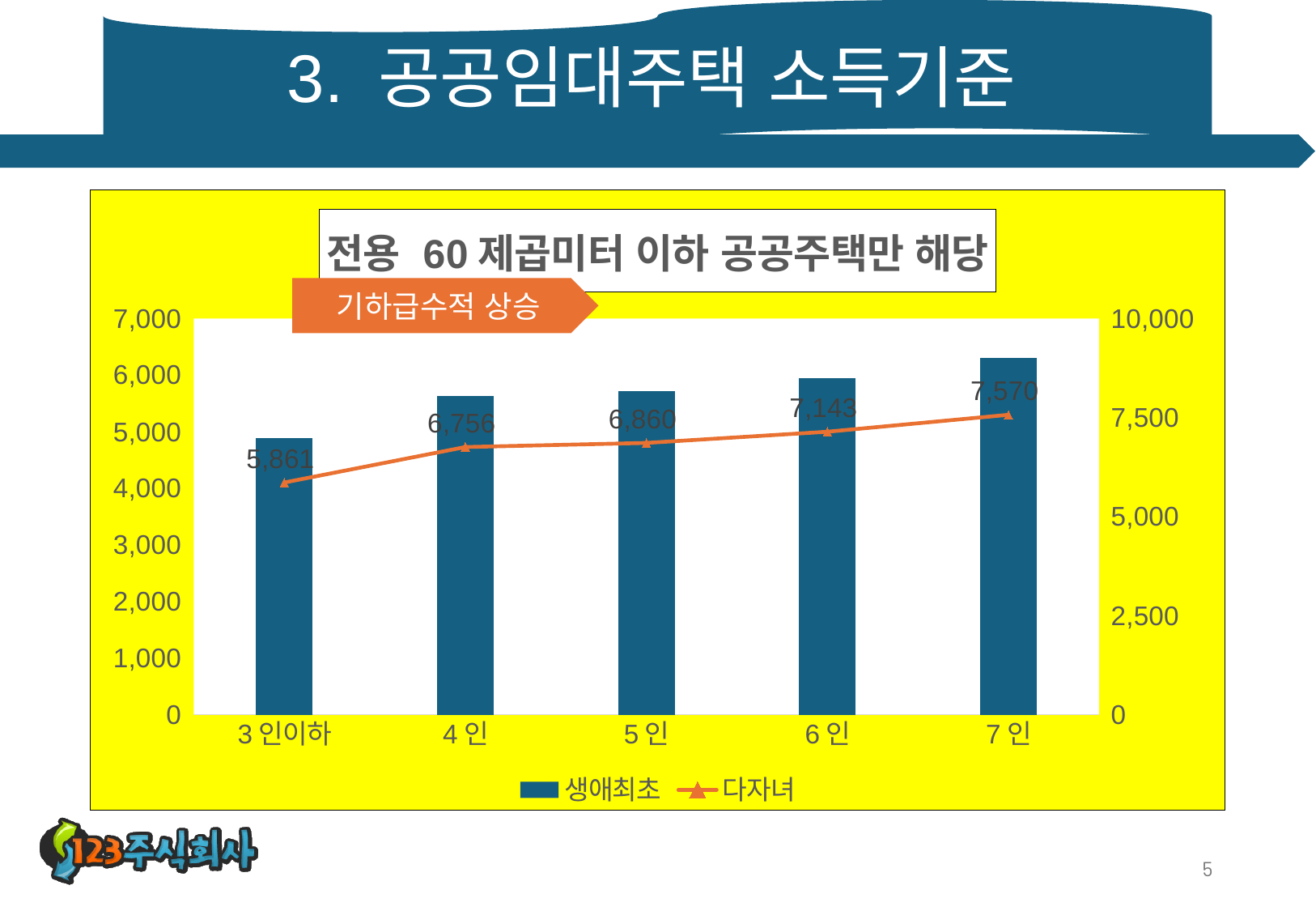

# 3. 공공임대주택 소득기준

### Chart: 전용 60제곱미터 이하 공공주택만 해당

| Category | 생애최초 | 다자녀 |
|---|---|---|
| 3인이하 | 4884.0 | 5861.0 |
| 4인 | 5630.0 | 6756.0 |
| 5인 | 5710.0 | 6860.0 |
| 6인 | 5952.0 | 7143.0 |
| 7인 | 6308.0 | 7570.0 |
기하급수적 상승
5